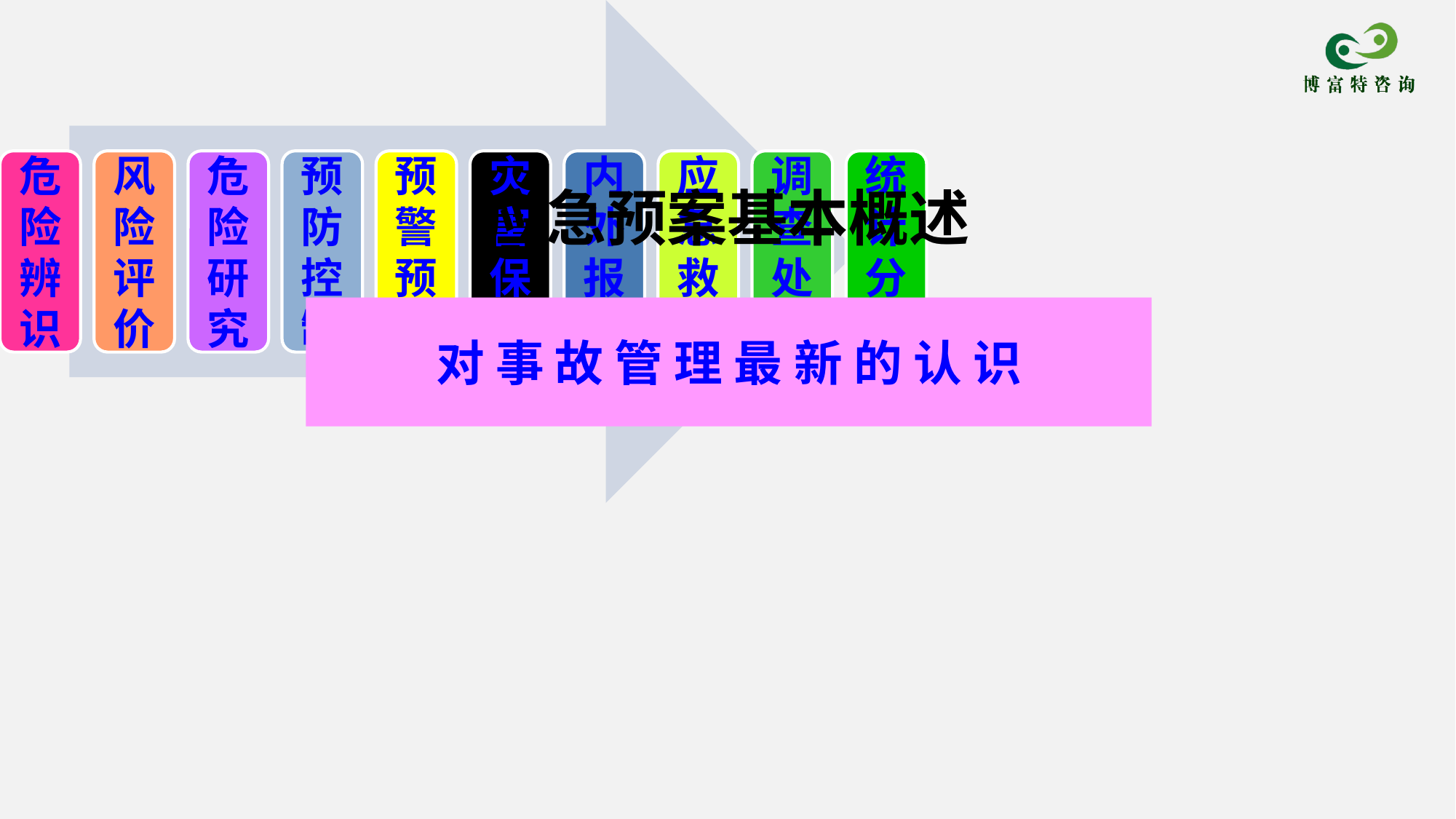

应急预案基本概述
对 事 故 管 理 最 新 的 认 识
危险辨识
风险评价
危险研究
预防控制
预警预测
灾害保险
内外报告
应急救援
调查处理
统计分析